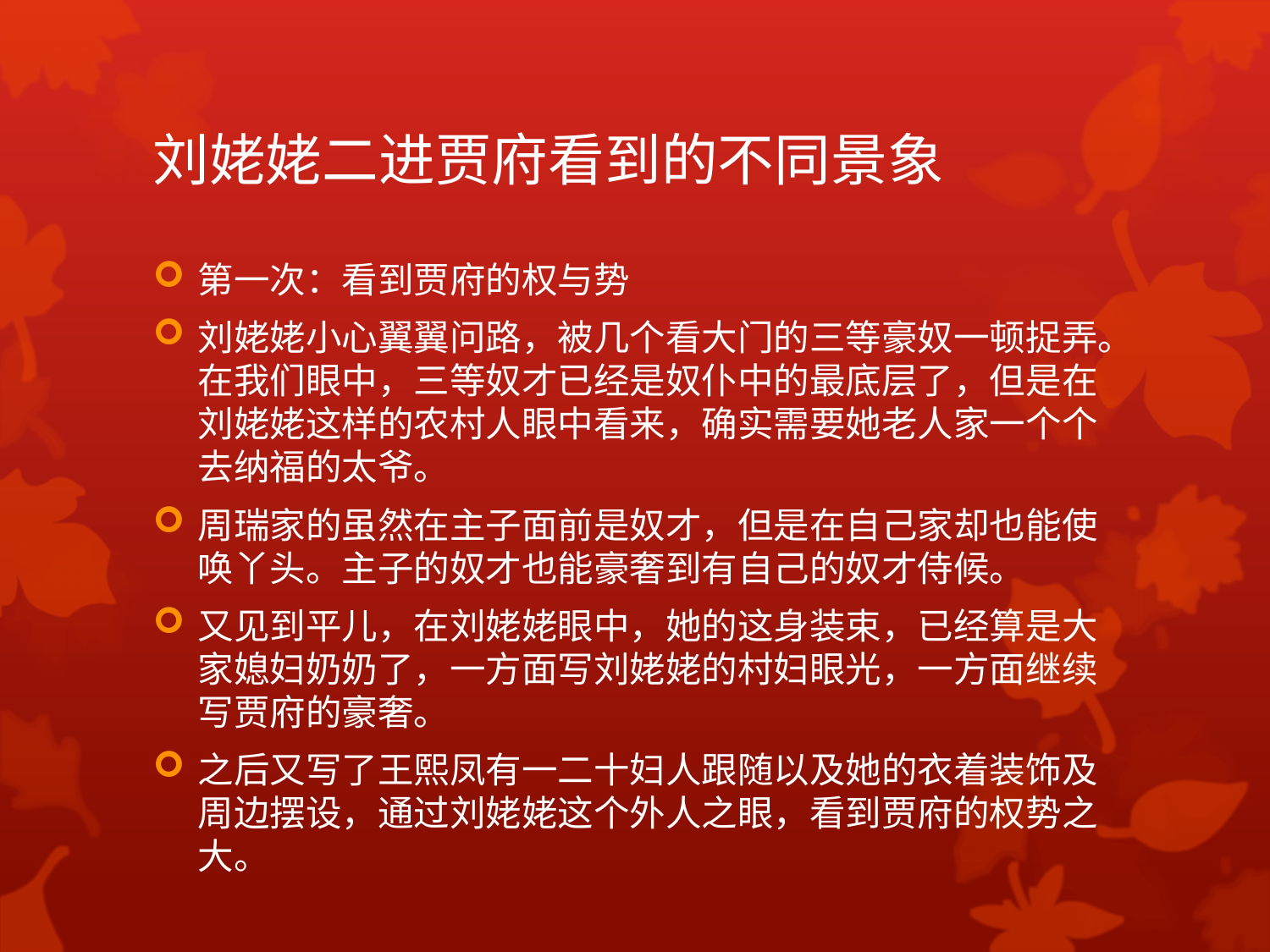

# 刘姥姥二进贾府看到的不同景象
第一次：看到贾府的权与势
刘姥姥小心翼翼问路，被几个看大门的三等豪奴一顿捉弄。在我们眼中，三等奴才已经是奴仆中的最底层了，但是在刘姥姥这样的农村人眼中看来，确实需要她老人家一个个去纳福的太爷。
周瑞家的虽然在主子面前是奴才，但是在自己家却也能使唤丫头。主子的奴才也能豪奢到有自己的奴才侍候。
又见到平儿，在刘姥姥眼中，她的这身装束，已经算是大家媳妇奶奶了，一方面写刘姥姥的村妇眼光，一方面继续写贾府的豪奢。
之后又写了王熙凤有一二十妇人跟随以及她的衣着装饰及周边摆设，通过刘姥姥这个外人之眼，看到贾府的权势之大。